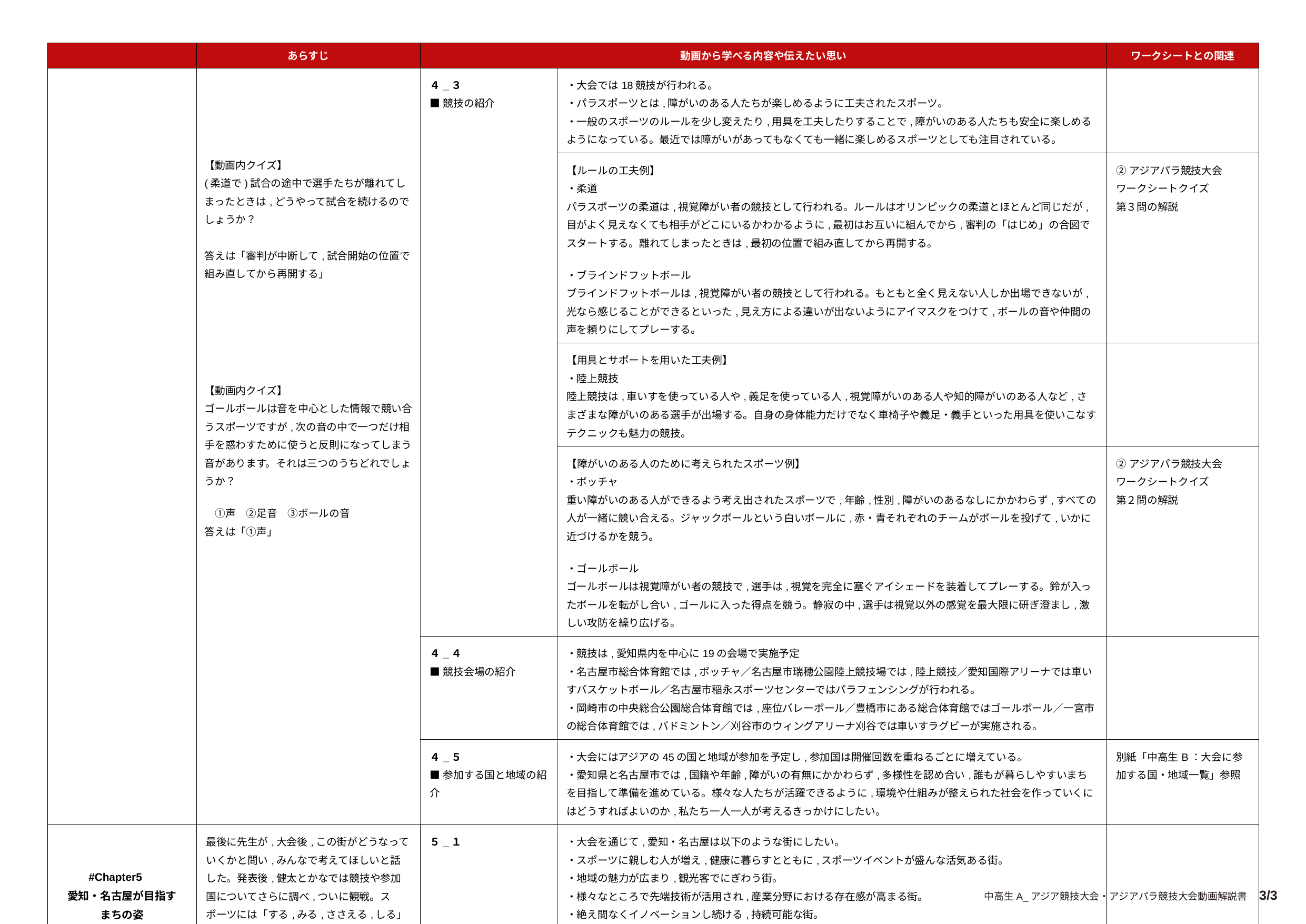

|  | あらすじ | 動画から学べる内容や伝えたい思い |  | ワークシートとの関連 |
| --- | --- | --- | --- | --- |
|  | 【動画内クイズ】 (柔道で)試合の途中で選手たちが離れてしまったときは,どうやって試合を続けるのでしょうか？ 答えは「審判が中断して,試合開始の位置で組み直してから再開する」 【動画内クイズ】 ゴールボールは音を中心とした情報で競い合うスポーツですが,次の音の中で一つだけ相手を惑わすために使うと反則になってしまう音があります。それは三つのうちどれでしょうか？ 　①声　②足音　③ボールの音 答えは「①声」 | ４\_３ ■競技の紹介 | ・大会では18競技が行われる。 ・パラスポーツとは,障がいのある人たちが楽しめるように工夫されたスポーツ。 ・⼀般のスポーツのルールを少し変えたり,用具を工夫したりすることで,障がいのある人たちも安全に楽しめるようになっている。最近では障がいがあってもなくても一緒に楽しめるスポーツとしても注目されている。 |  |
|  |  |  | 【ルールの工夫例】 ・柔道 パラスポーツの柔道は,視覚障がい者の競技として行われる。ルールはオリンピックの柔道とほとんど同じだが,目がよく見えなくても相手がどこにいるかわかるように,最初はお互いに組んでから,審判の「はじめ」の合図でスタートする。離れてしまったときは,最初の位置で組み直してから再開する。 ・ブラインドフットボール ブラインドフットボールは,視覚障がい者の競技として行われる。もともと全く見えない人しか出場できないが,光なら感じることができるといった,見え方による違いが出ないようにアイマスクをつけて,ボールの音や仲間の声を頼りにしてプレーする。 | ②アジアパラ競技大会 ワークシートクイズ 第３問の解説 |
|  |  |  | 【用具とサポートを用いた工夫例】 ・陸上競技 陸上競技は,車いすを使っている人や,義足を使っている人,視覚障がいのある人や知的障がいのある人など,さまざまな障がいのある選手が出場する。自身の身体能力だけでなく車椅子や義足・義手といった用具を使いこなすテクニックも魅力の競技。 |  |
|  |  |  | 【障がいのある人のために考えられたスポーツ例】 ・ボッチャ 重い障がいのある人ができるよう考え出されたスポーツで,年齢,性別,障がいのあるなしにかかわらず,すべての人が一緒に競い合える。ジャックボールという白いボールに,赤・青それぞれのチームがボールを投げて,いかに近づけるかを競う。 ・ゴールボール ゴールボールは視覚障がい者の競技で,選手は,視覚を完全に塞ぐアイシェードを装着してプレーする。鈴が入ったボールを転がし合い,ゴールに入った得点を競う。静寂の中,選手は視覚以外の感覚を最大限に研ぎ澄まし,激しい攻防を繰り広げる。 | ②アジアパラ競技大会 ワークシートクイズ 第２問の解説 |
|  |  | ４\_４ ■競技会場の紹介 | ・競技は,愛知県内を中心に19の会場で実施予定 ・名古屋市総合体育館では,ボッチャ／名古屋市瑞穂公園陸上競技場では,陸上競技／愛知国際アリーナでは車いすバスケットボール／名古屋市稲永スポーツセンターではパラフェンシングが行われる。 ・岡崎市の中央総合公園総合体育館では,座位バレーボール／豊橋市にある総合体育館ではゴールボール／一宮市の総合体育館では,バドミントン／刈谷市のウィングアリーナ刈谷では車いすラグビーが実施される。 |  |
|  |  | ４\_５ ■参加する国と地域の紹介 | ・大会にはアジアの45の国と地域が参加を予定し,参加国は開催回数を重ねるごとに増えている。 ・愛知県と名古屋市では,国籍や年齢,障がいの有無にかかわらず,多様性を認め合い,誰もが暮らしやすいまちを目指して準備を進めている。様々な人たちが活躍できるように,環境や仕組みが整えられた社会を作っていくにはどうすればよいのか,私たち一人一人が考えるきっかけにしたい。 | 別紙「中高生B：大会に参加する国・地域一覧」参照 |
| #Chapter5　 愛知・名古屋が目指す まちの姿 (1分) | 最後に先生が,大会後,この街がどうなっていくかと問い,みんなで考えてほしいと話した。発表後,健太とかなでは競技や参加国についてさらに調べ,ついに観戦。スポーツには「する,みる,ささえる,しる」と,多様な関わり方があり,色んな人が関わることで大会の成功につながる。この続きはみんなの目でたしかめよう。 | ５\_１ | ・大会を通じて,愛知・名古屋は以下のような街にしたい。 ・スポーツに親しむ人が増え,健康に暮らすとともに,スポーツイベントが盛んな活気ある街。 ・地域の魅力が広まり,観光客でにぎわう街。 ・様々なところで先端技術が活用され,産業分野における存在感が高まる街。 ・絶え間なくイノベーションし続ける,持続可能な街。 ・アジアとの交流が深まるとともに,国際感覚豊かな人材が育つ街。 ・多様性を認め合い,それぞれが個性と能力を発揮し,活躍できる街。 |  |
中高生A_アジア競技大会・アジアパラ競技大会動画解説書　3/3